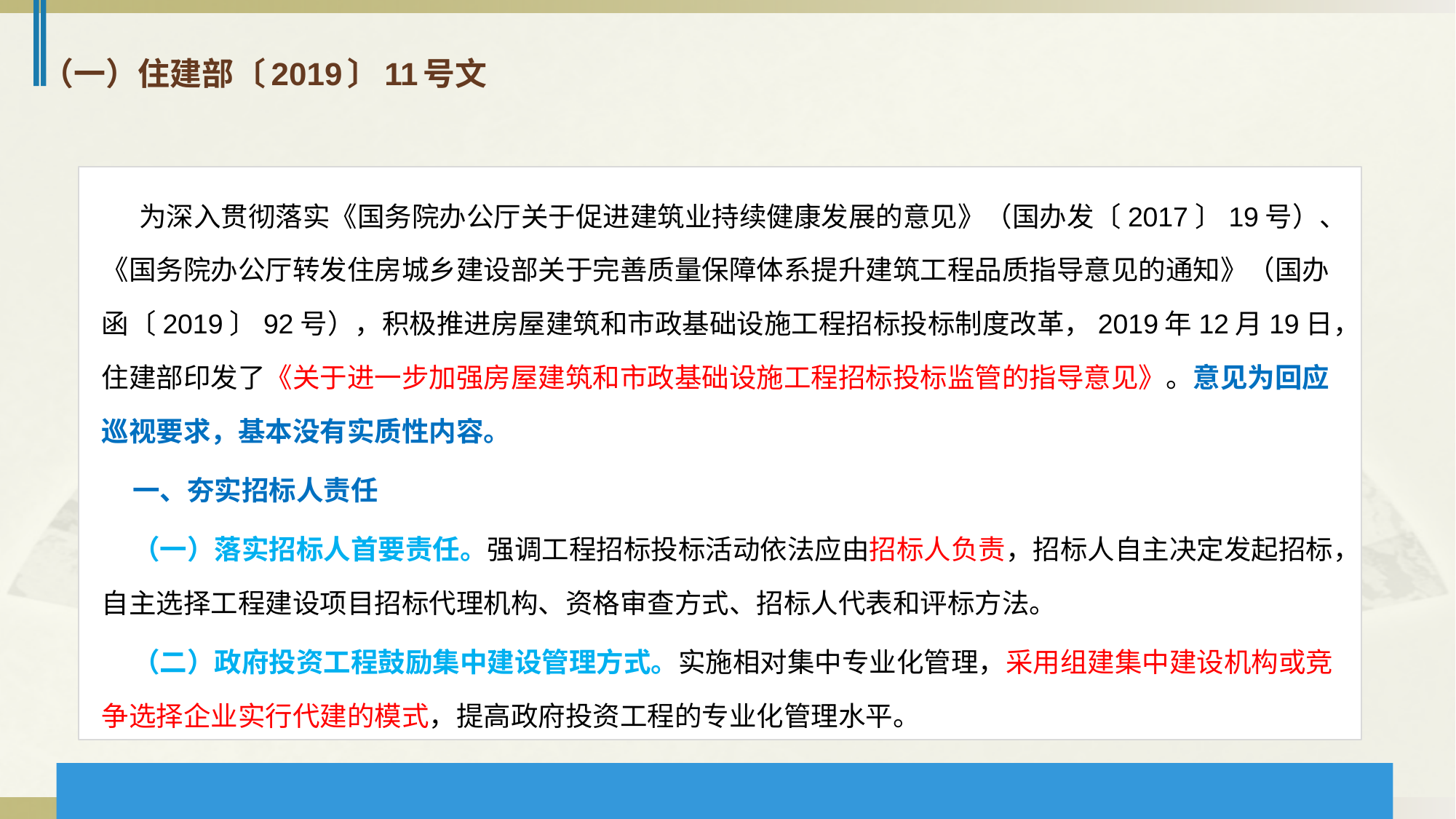

（一）住建部〔2019〕11号文

     为深入贯彻落实《国务院办公厅关于促进建筑业持续健康发展的意见》（国办发〔2017〕19号）、《国务院办公厅转发住房城乡建设部关于完善质量保障体系提升建筑工程品质指导意见的通知》（国办函〔2019〕92号），积极推进房屋建筑和市政基础设施工程招标投标制度改革，2019年12月19日，住建部印发了《关于进一步加强房屋建筑和市政基础设施工程招标投标监管的指导意见》。意见为回应巡视要求，基本没有实质性内容。
    一、夯实招标人责任
    （一）落实招标人首要责任。强调工程招标投标活动依法应由招标人负责，招标人自主决定发起招标，自主选择工程建设项目招标代理机构、资格审查方式、招标人代表和评标方法。
    （二）政府投资工程鼓励集中建设管理方式。实施相对集中专业化管理，采用组建集中建设机构或竞争选择企业实行代建的模式，提高政府投资工程的专业化管理水平。